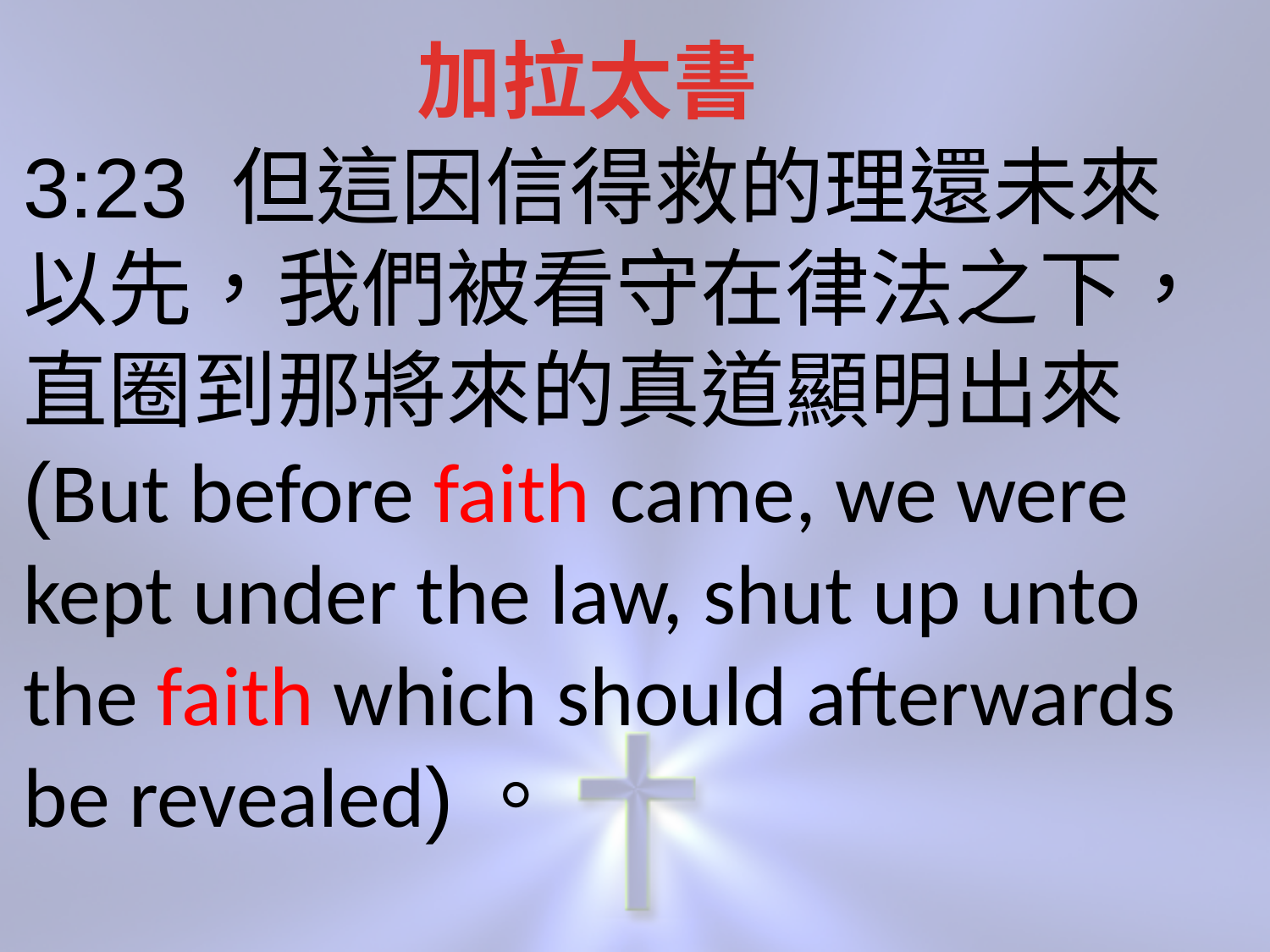

加拉太書
3:23 但這因信得救的理還未來以先，我們被看守在律法之下，直圈到那將來的真道顯明出來 (But before faith came, we were kept under the law, shut up unto the faith which should afterwards be revealed)。